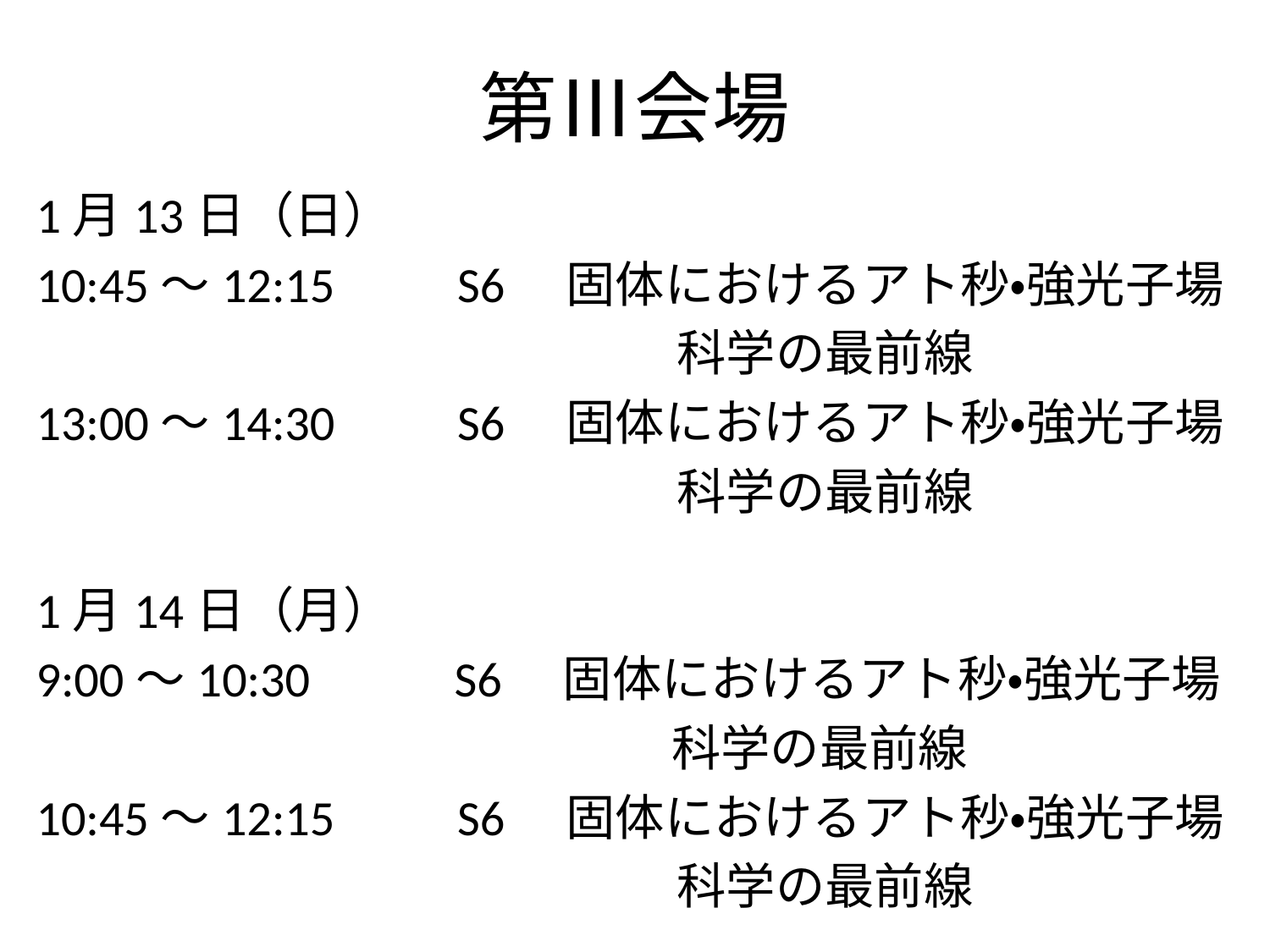

# 第Ⅲ会場
1月13日（日）
10:45～12:15　　S6　固体におけるアト秒・強光子場
　　　　　　　　　　　　　科学の最前線
13:00～14:30　　S6　固体におけるアト秒・強光子場
　　　　　　　　　　　　　科学の最前線

1月14日（月）
9:00～10:30　　  S6　固体におけるアト秒・強光子場
　　　　　　 　　　　　　   科学の最前線
10:45～12:15　　S6　固体におけるアト秒・強光子場
　　　　　　　　　　　　　科学の最前線